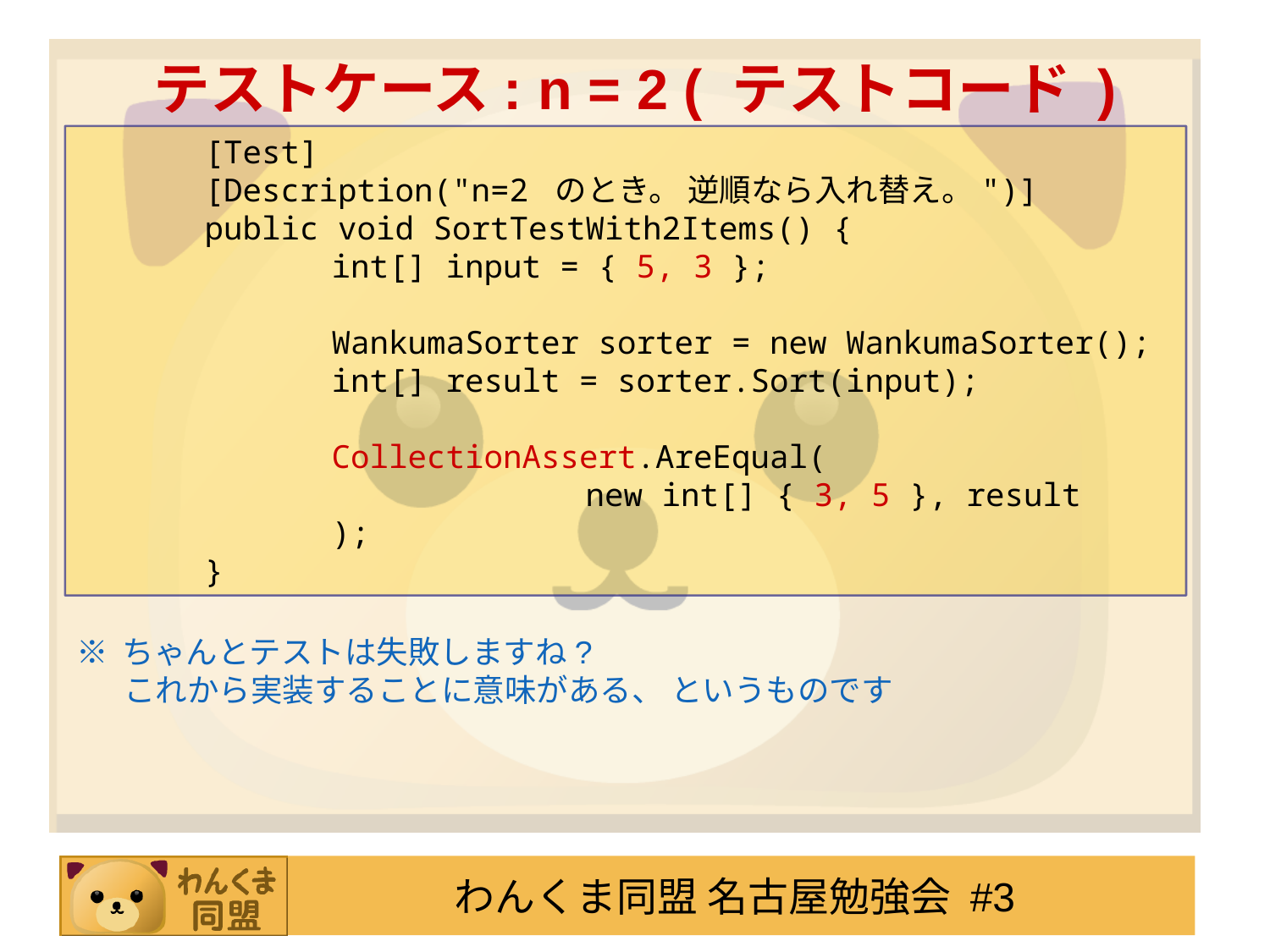

# テストケース: n = 2 ( テストコード )
	[Test]
	[Description("n=2 のとき。 逆順なら入れ替え。")]
	public void SortTestWith2Items() {
		int[] input = { 5, 3 };

		WankumaSorter sorter = new WankumaSorter();
		int[] result = sorter.Sort(input);

		CollectionAssert.AreEqual(
				new int[] { 3, 5 }, result
		);
	}
※ ちゃんとテストは失敗しますね?
これから実装することに意味がある、 というものです